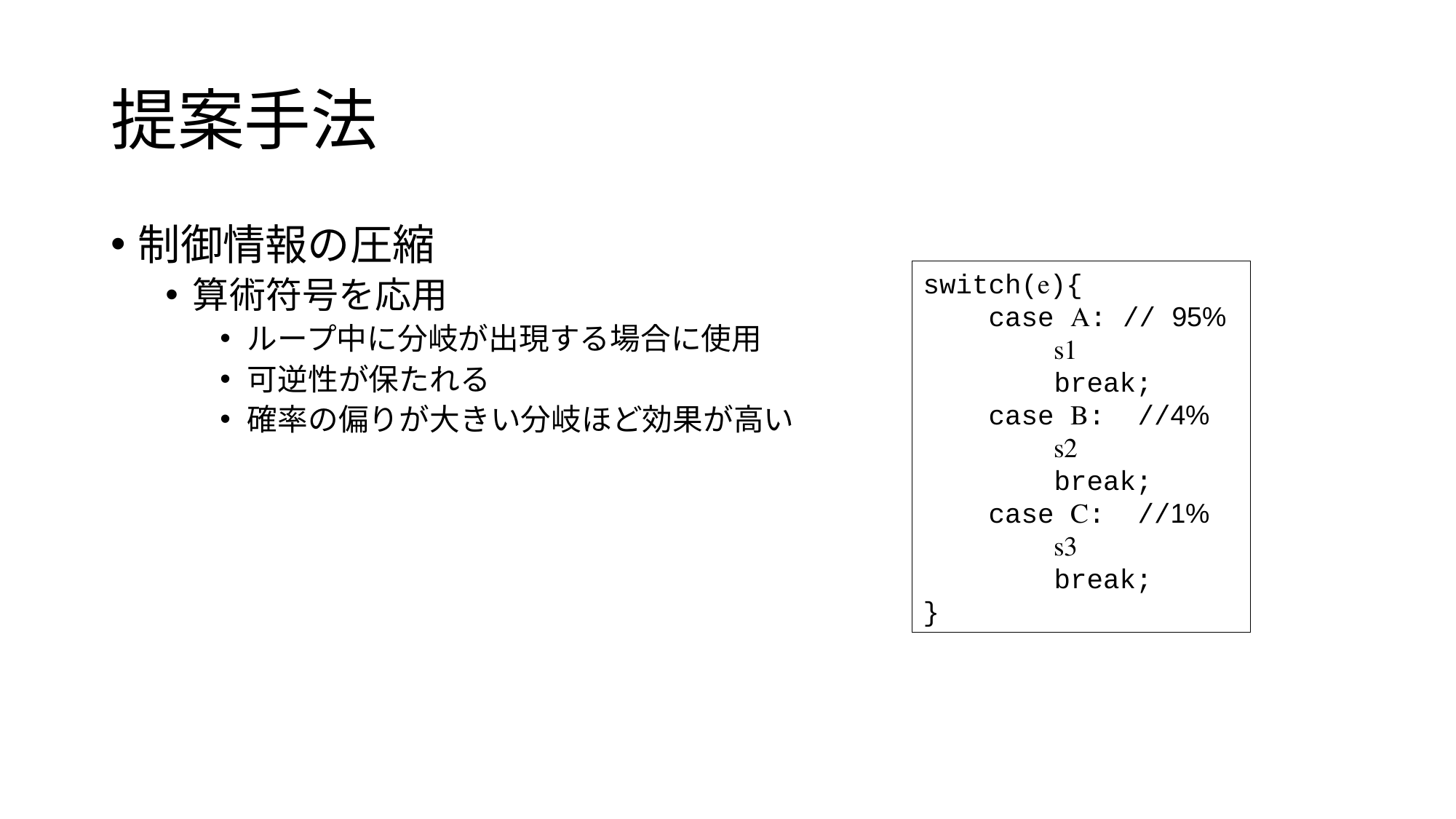

# 提案手法
制御情報の圧縮
算術符号を応用
ループ中に分岐が出現する場合に使用
可逆性が保たれる
確率の偏りが大きい分岐ほど効果が高い
switch(e){
    case A: // 95%
        s1
        break;
    case B:  //4%
        s2
        break;
    case C:  //1%
        s3
        break;
}